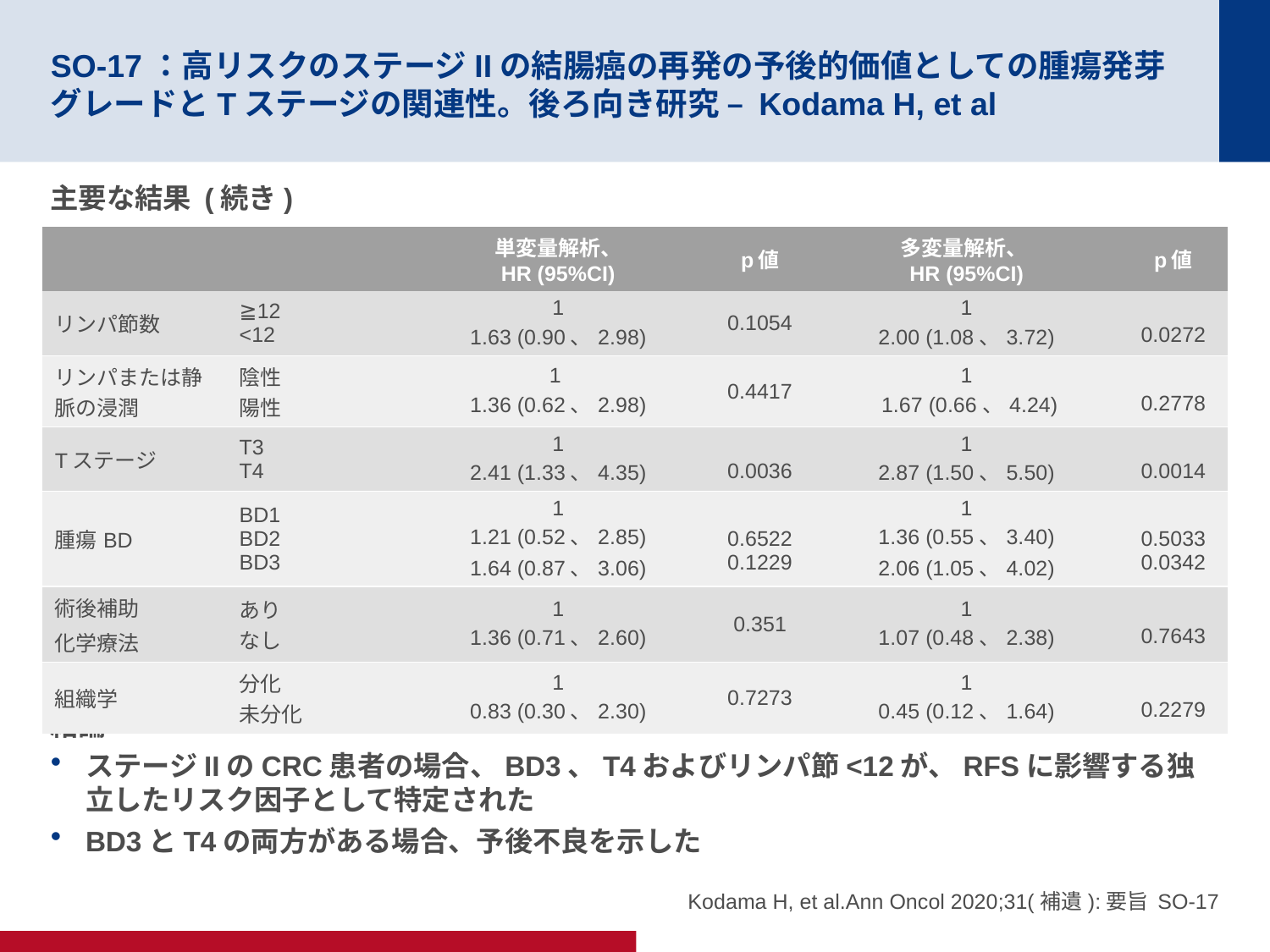

# SO-17：高リスクのステージIIの結腸癌の再発の予後的価値としての腫瘍発芽グレードとTステージの関連性。後ろ向き研究 – Kodama H, et al
主要な結果 (続き)
結論
ステージIIのCRC患者の場合、BD3、T4およびリンパ節<12が、RFSに影響する独立したリスク因子として特定された
BD3とT4の両方がある場合、予後不良を示した
|  |  | 単変量解析、 HR (95%CI) | p値 | 多変量解析、 HR (95%CI) | p値 |
| --- | --- | --- | --- | --- | --- |
| リンパ節数 | ≧12 <12 | 1 1.63 (0.90、2.98) | 0.1054 | 1 2.00 (1.08、3.72) | 0.0272 |
| リンパまたは静脈の浸潤 | 陰性 陽性 | 1 1.36 (0.62、2.98) | 0.4417 | 1 1.67 (0.66、4.24) | 0.2778 |
| Tステージ | T3 T4 | 1 2.41 (1.33、4.35) | 0.0036 | 1 2.87 (1.50、5.50) | 0.0014 |
| 腫瘍BD | BD1 BD2 BD3 | 1 1.21 (0.52、2.85) 1.64 (0.87、3.06) | 0.6522 0.1229 | 1 1.36 (0.55、3.40) 2.06 (1.05、4.02) | 0.5033 0.0342 |
| 術後補助 化学療法 | あり なし | 1 1.36 (0.71、2.60) | 0.351 | 1 1.07 (0.48、2.38) | 0.7643 |
| 組織学 | 分化 未分化 | 1 0.83 (0.30、2.30) | 0.7273 | 1 0.45 (0.12、1.64) | 0.2279 |
Kodama H, et al.Ann Oncol 2020;31(補遺):要旨 SO-17